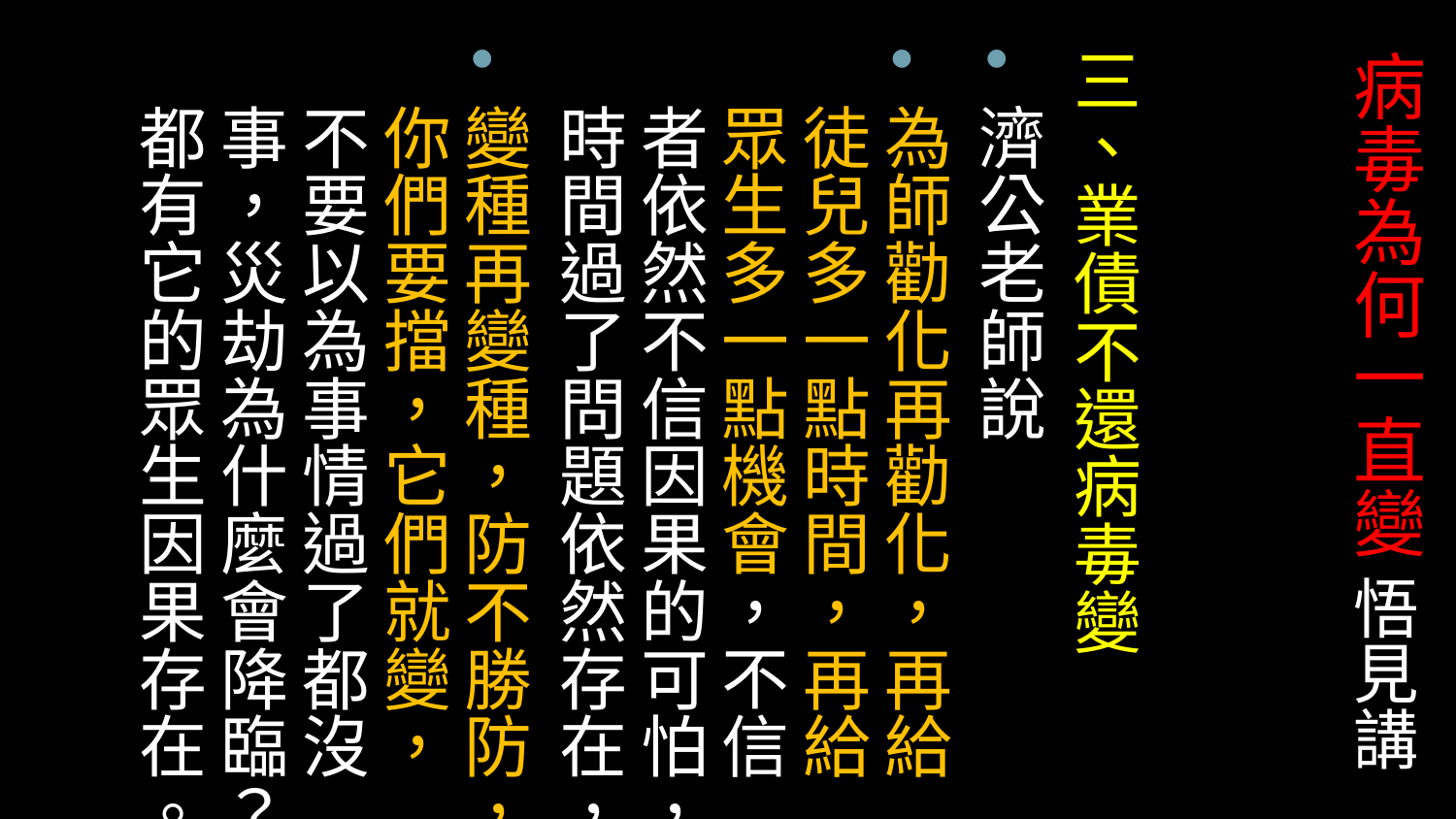

三、業債不還病毒變
濟公老師說
為師勸化再勸化，再給徒兒多一點時間，再給眾生多一點機會，不信者依然不信因果的可怕，時間過了問題依然存在，
變種再變種，防不勝防，你們要擋，它們就變，不要以為事情過了都沒事，災劫為什麼會降臨？都有它的眾生因果存在。

# 病毒為何一直變 悟見講